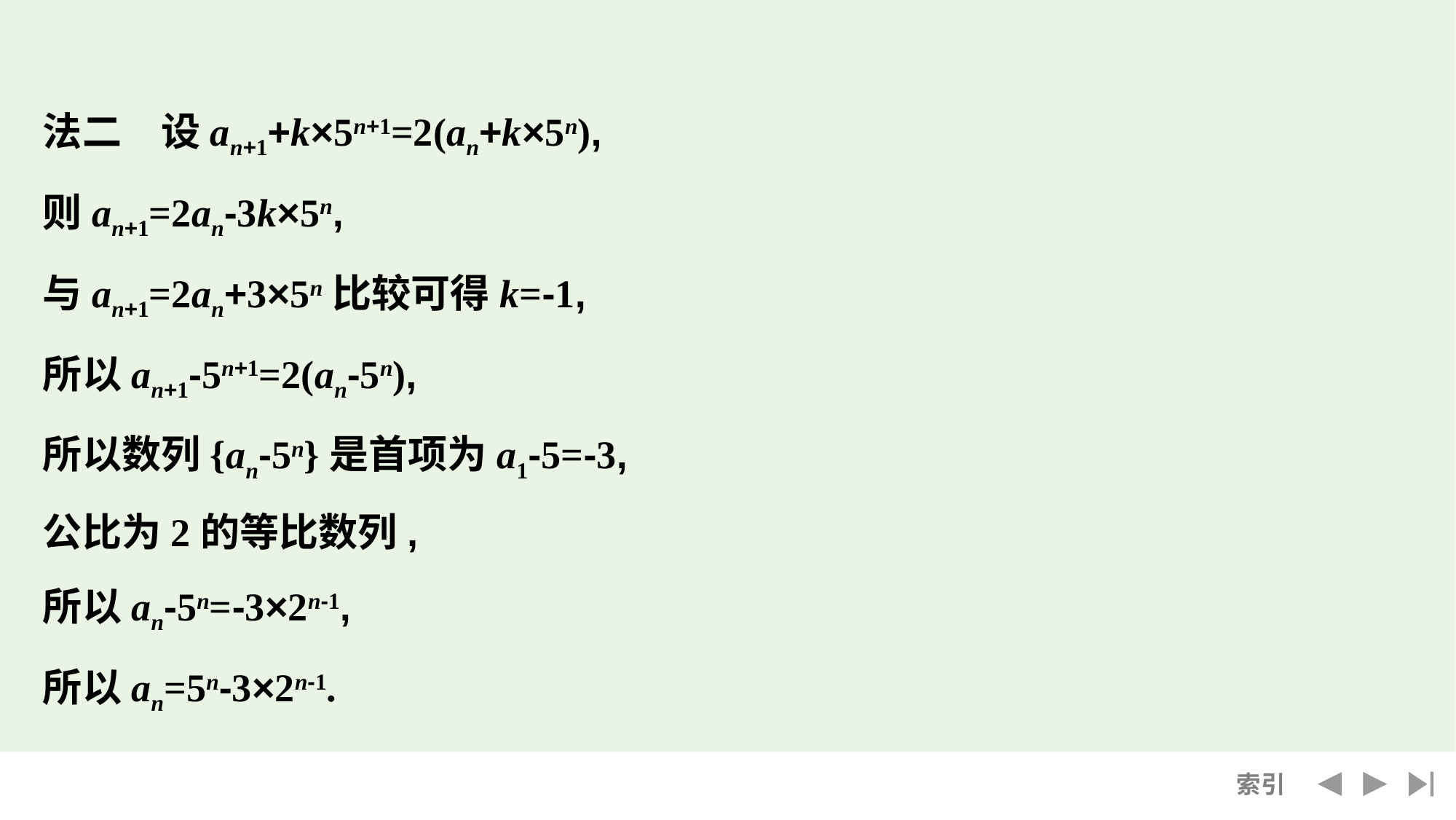

法二　设an+1+k×5n+1=2(an+k×5n),
则an+1=2an-3k×5n,
与an+1=2an+3×5n比较可得k=-1,
所以an+1-5n+1=2(an-5n),
所以数列{an-5n}是首项为a1-5=-3,
公比为2的等比数列,
所以an-5n=-3×2n-1,
所以an=5n-3×2n-1.